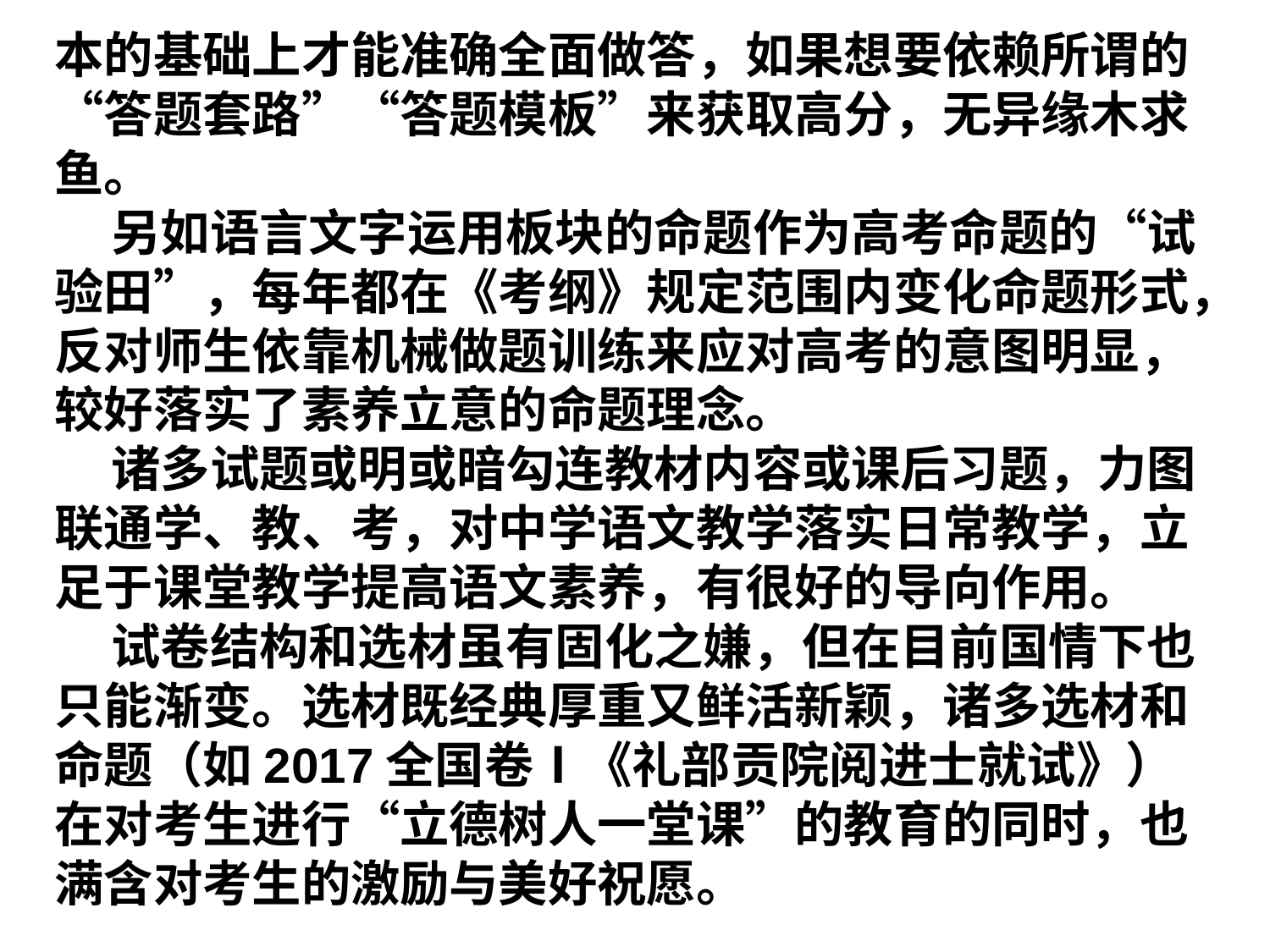

本的基础上才能准确全面做答，如果想要依赖所谓的“答题套路”“答题模板”来获取高分，无异缘木求鱼。
    另如语言文字运用板块的命题作为高考命题的“试验田”，每年都在《考纲》规定范围内变化命题形式，反对师生依靠机械做题训练来应对高考的意图明显，较好落实了素养立意的命题理念。
    诸多试题或明或暗勾连教材内容或课后习题，力图联通学、教、考，对中学语文教学落实日常教学，立足于课堂教学提高语文素养，有很好的导向作用。
    试卷结构和选材虽有固化之嫌，但在目前国情下也只能渐变。选材既经典厚重又鲜活新颖，诸多选材和命题（如2017全国卷Ⅰ《礼部贡院阅进士就试》）在对考生进行“立德树人一堂课”的教育的同时，也满含对考生的激励与美好祝愿。